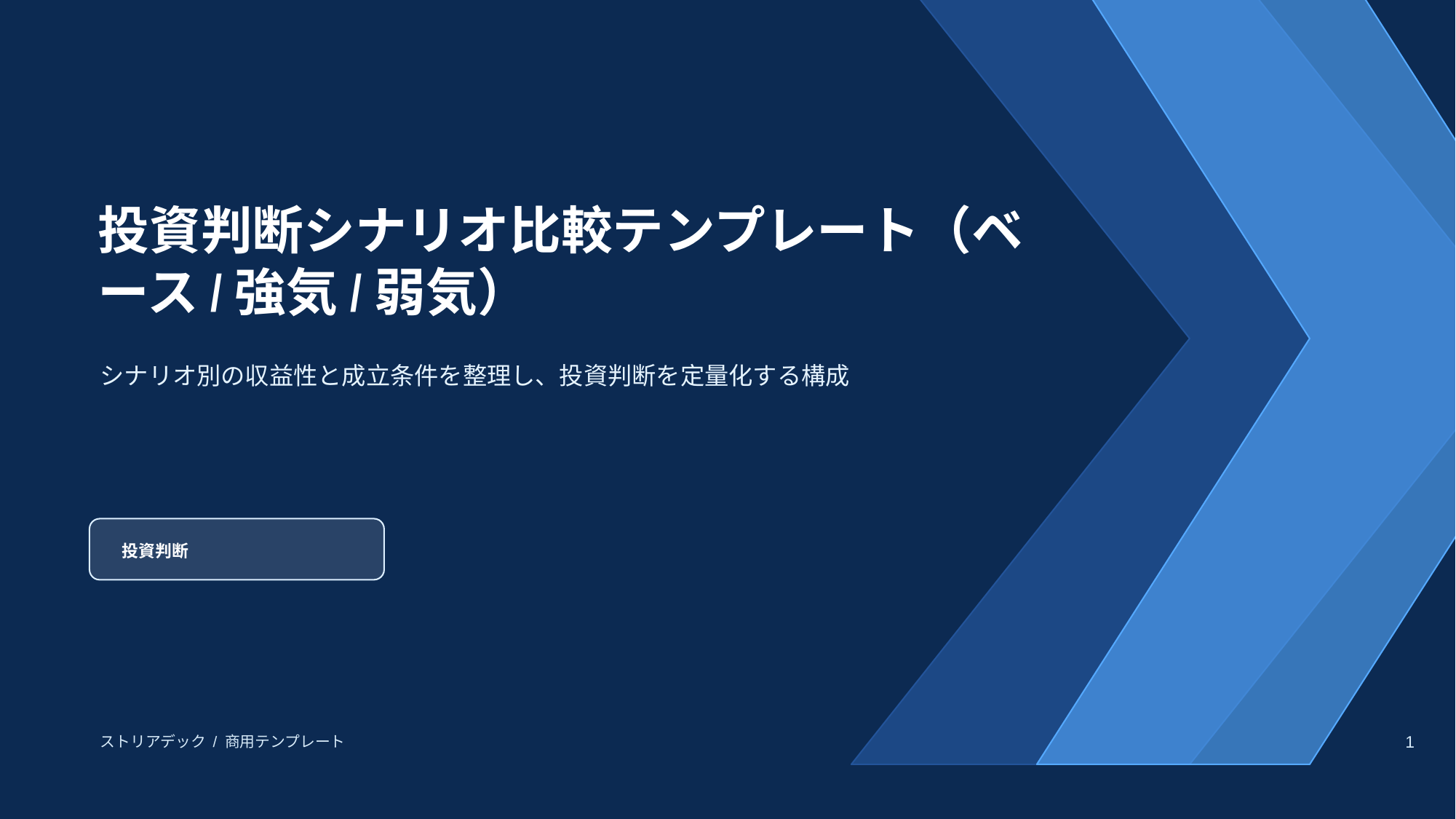

投資判断シナリオ比較テンプレート（ベース/強気/弱気）
シナリオ別の収益性と成立条件を整理し、投資判断を定量化する構成

投資判断
ストリアデック / 商用テンプレート
1